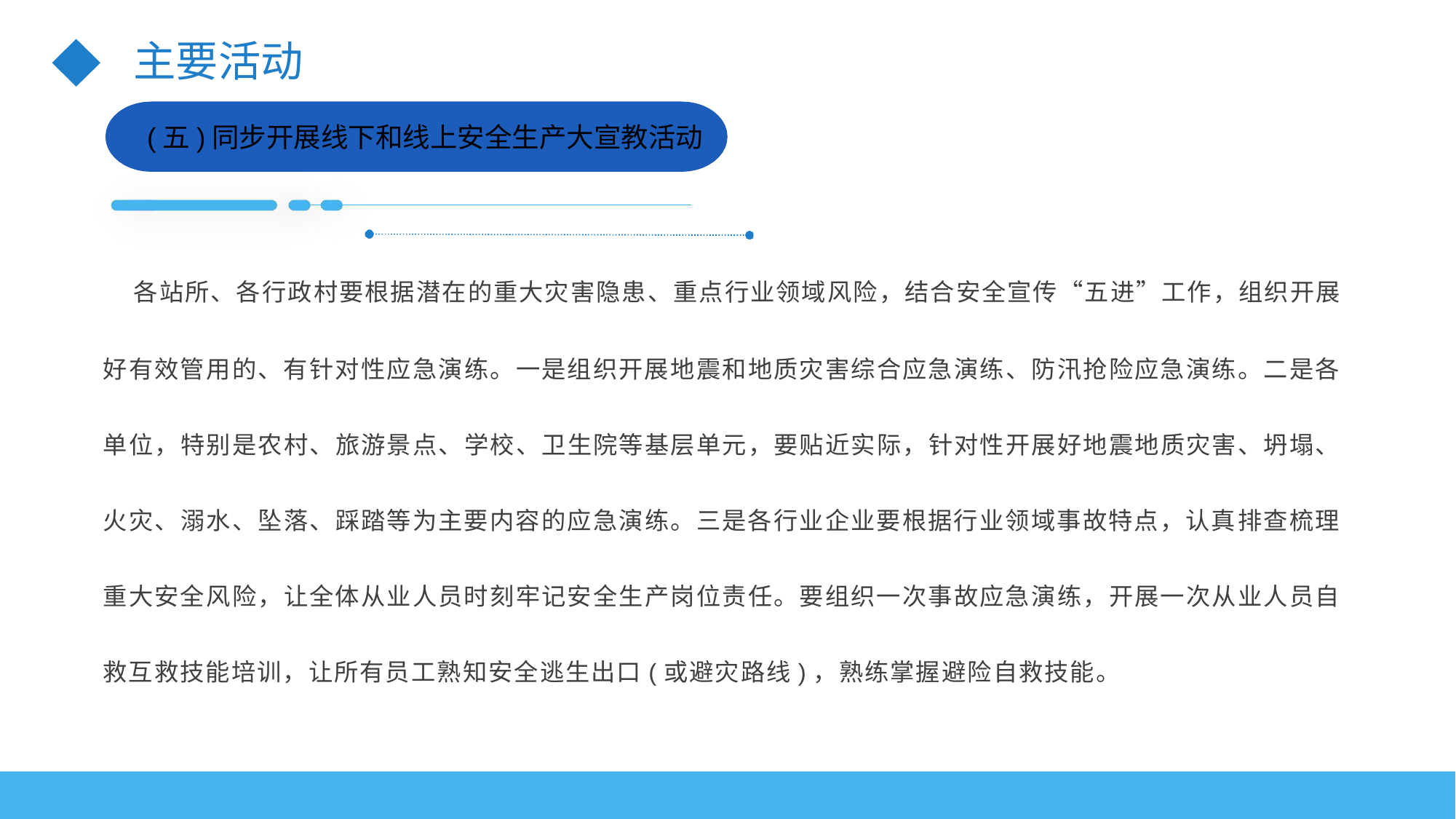

# 主要活动

(五)同步开展线下和线上安全生产大宣教活动

各站所、各行政村要根据潜在的重大灾害隐患、重点行业领域风险，结合安全宣传“五进”工作，组织开展
好有效管用的、有针对性应急演练。一是组织开展地震和地质灾害综合应急演练、防汛抢险应急演练。二是各 单位，特别是农村、旅游景点、学校、卫生院等基层单元，要贴近实际，针对性开展好地震地质灾害、坍塌、 火灾、溺水、坠落、踩踏等为主要内容的应急演练。三是各行业企业要根据行业领域事故特点，认真排查梳理 重大安全风险，让全体从业人员时刻牢记安全生产岗位责任。要组织一次事故应急演练，开展一次从业人员自 救互救技能培训，让所有员工熟知安全逃生出口(或避灾路线)，熟练掌握避险自救技能。